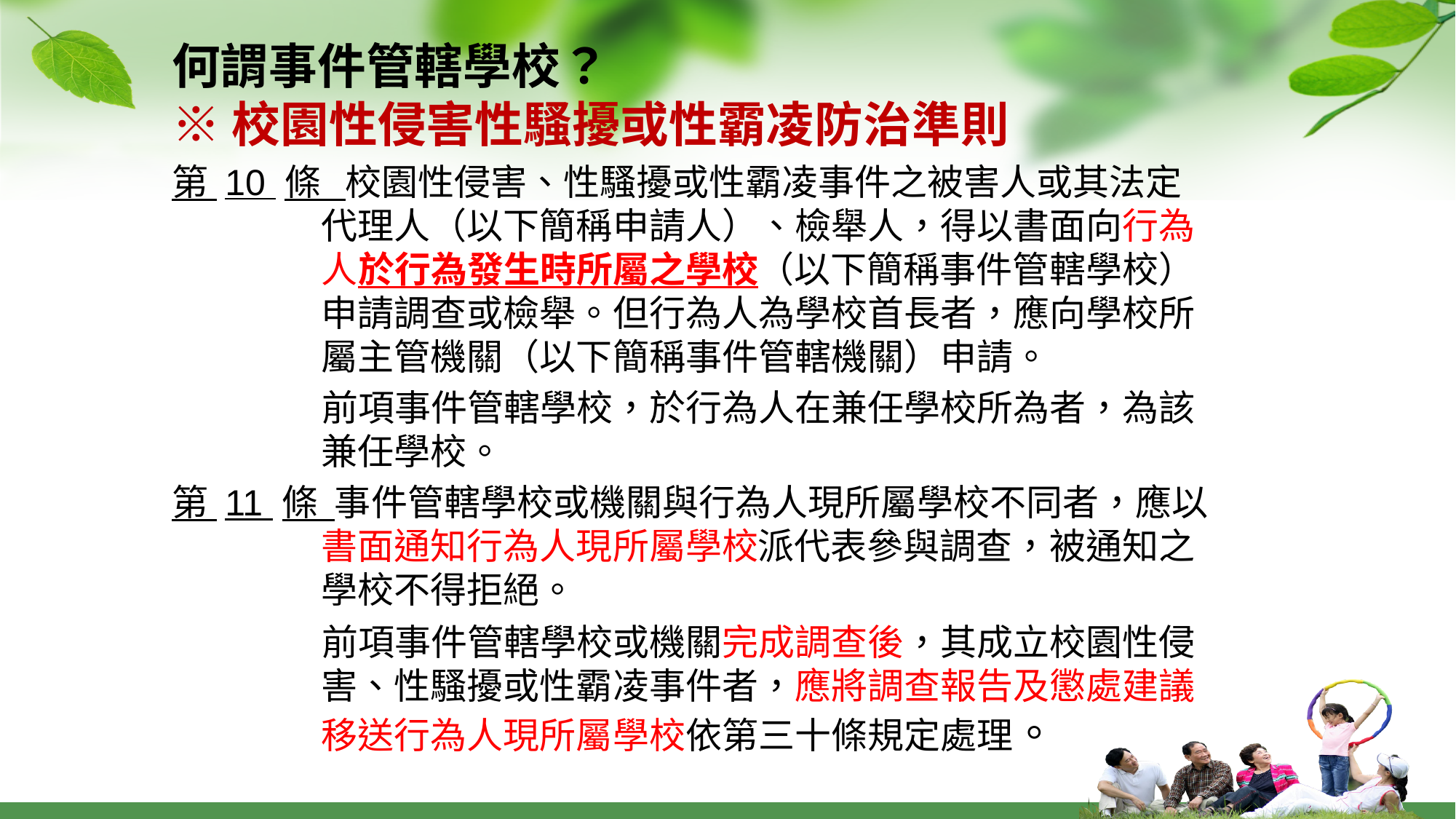

何謂事件管轄學校？
※校園性侵害性騷擾或性霸凌防治準則
第 10 條   校園性侵害、性騷擾或性霸凌事件之被害人或其法定代理人（以下簡稱申請人）、檢舉人，得以書面向行為人於行為發生時所屬之學校（以下簡稱事件管轄學校）申請調查或檢舉。但行為人為學校首長者，應向學校所屬主管機關（以下簡稱事件管轄機關）申請。
前項事件管轄學校，於行為人在兼任學校所為者，為該兼任學校。
第 11 條  事件管轄學校或機關與行為人現所屬學校不同者，應以書面通知行為人現所屬學校派代表參與調查，被通知之學校不得拒絕。
前項事件管轄學校或機關完成調查後，其成立校園性侵害、性騷擾或性霸凌事件者，應將調查報告及懲處建議移送行為人現所屬學校依第三十條規定處理。